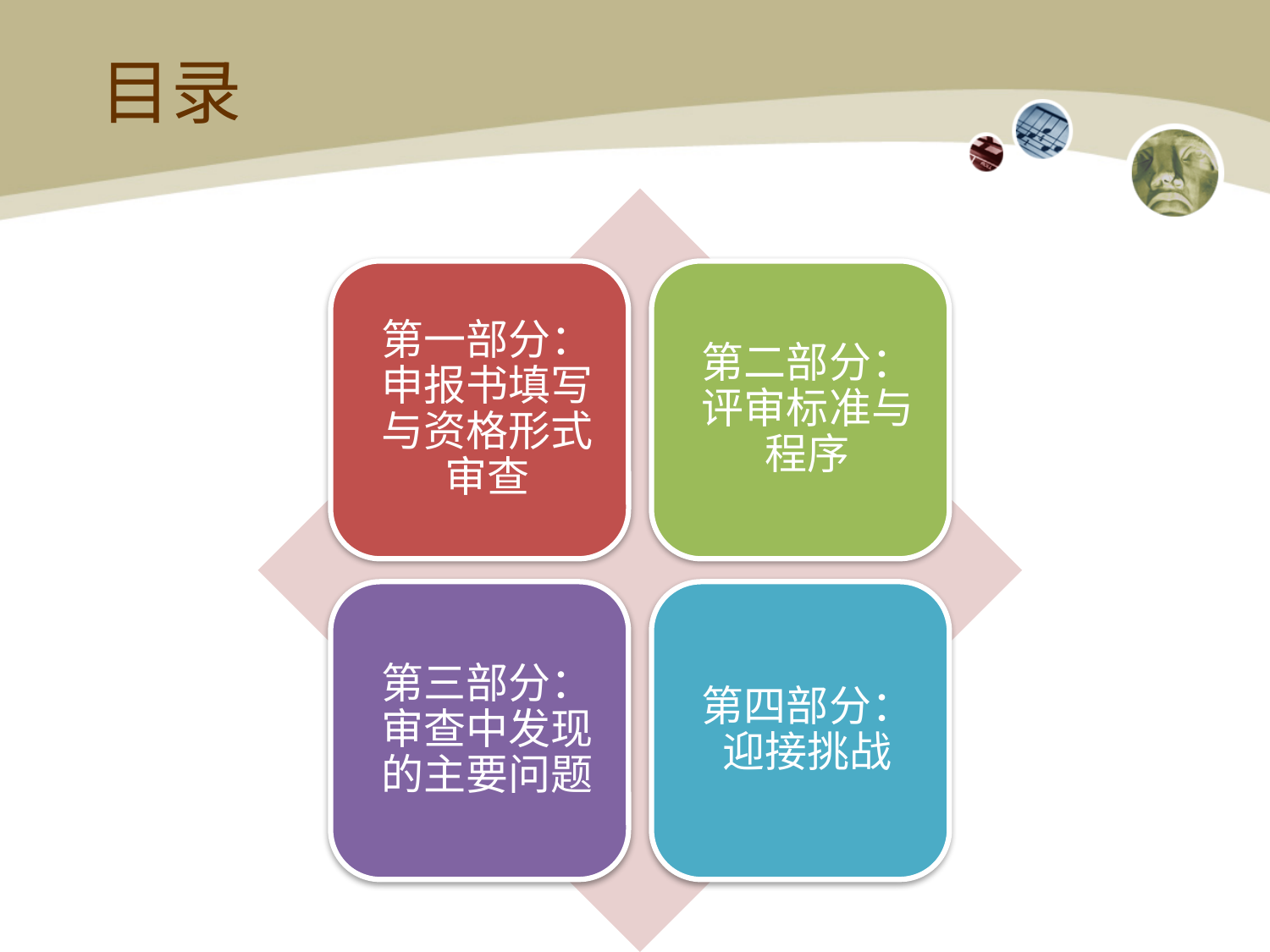

# 目录
第一部分：申报书填写与资格形式审查
第二部分：评审标准与程序
第三部分：审查中发现的主要问题
第四部分：迎接挑战